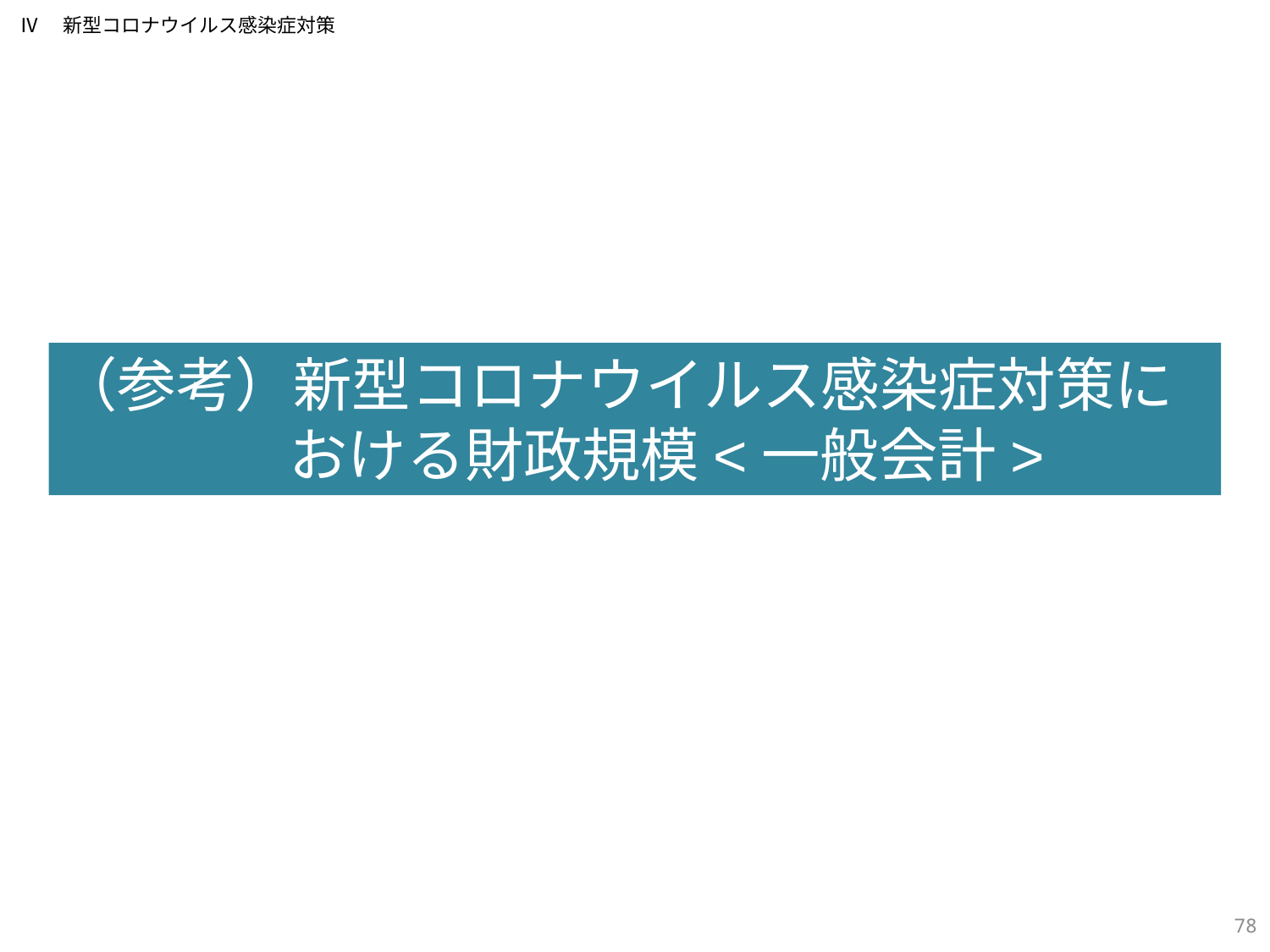

Ⅳ　新型コロナウイルス感染症対策

（参考）新型コロナウイルス感染症対策における財政規模<一般会計>
78